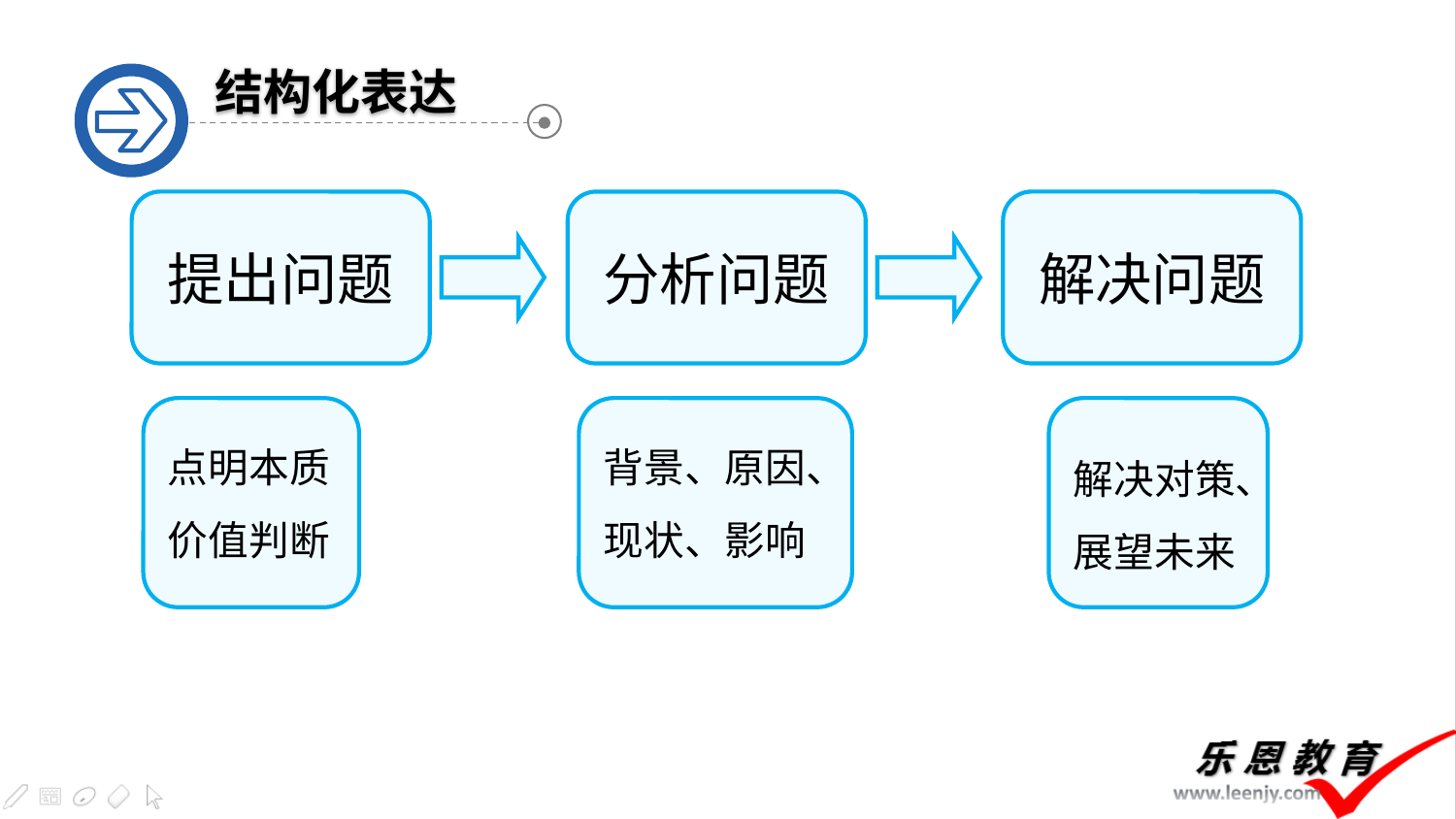

结构化表达

提出问题
解决问题
分析问题

点明本质
价值判断
背景、原因、
现状、影响
解决对策、
展望未来